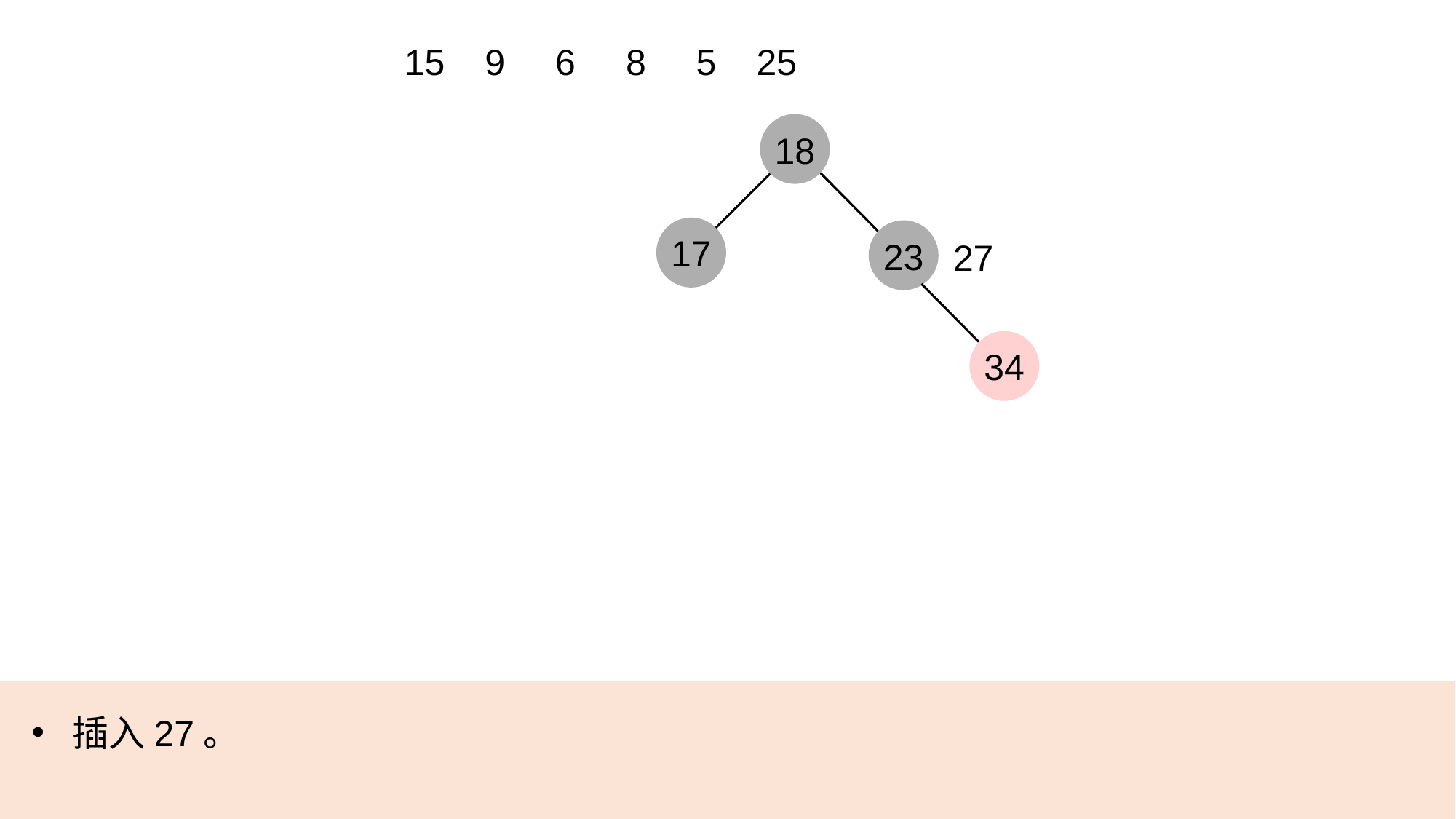

15
9
6
8
5
25

18

17
23
27

34

插入27。